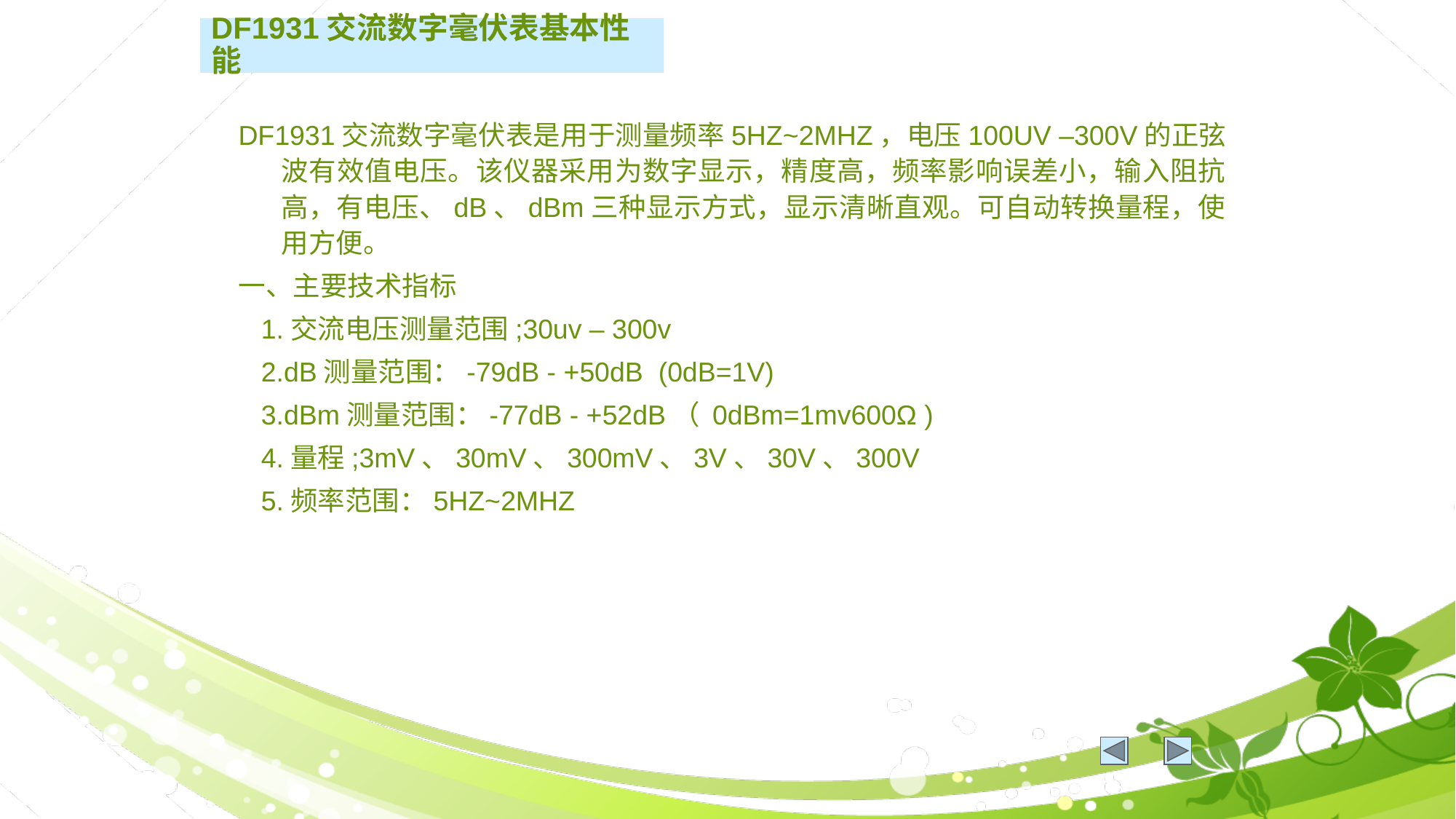

# DF1931交流数字毫伏表基本性能
DF1931交流数字毫伏表是用于测量频率5HZ~2MHZ，电压100UV –300V的正弦波有效值电压。该仪器采用为数字显示，精度高，频率影响误差小，输入阻抗高，有电压、dB、dBm三种显示方式，显示清晰直观。可自动转换量程，使用方便。
一、主要技术指标
   1.交流电压测量范围;30uv – 300v
   2.dB测量范围：-79dB - +50dB  (0dB=1V)
   3.dBm测量范围：-77dB - +52dB（ 0dBm=1mv600Ω )
   4.量程;3mV、30mV、300mV、3V、30V、300V
   5.频率范围：5HZ~2MHZ